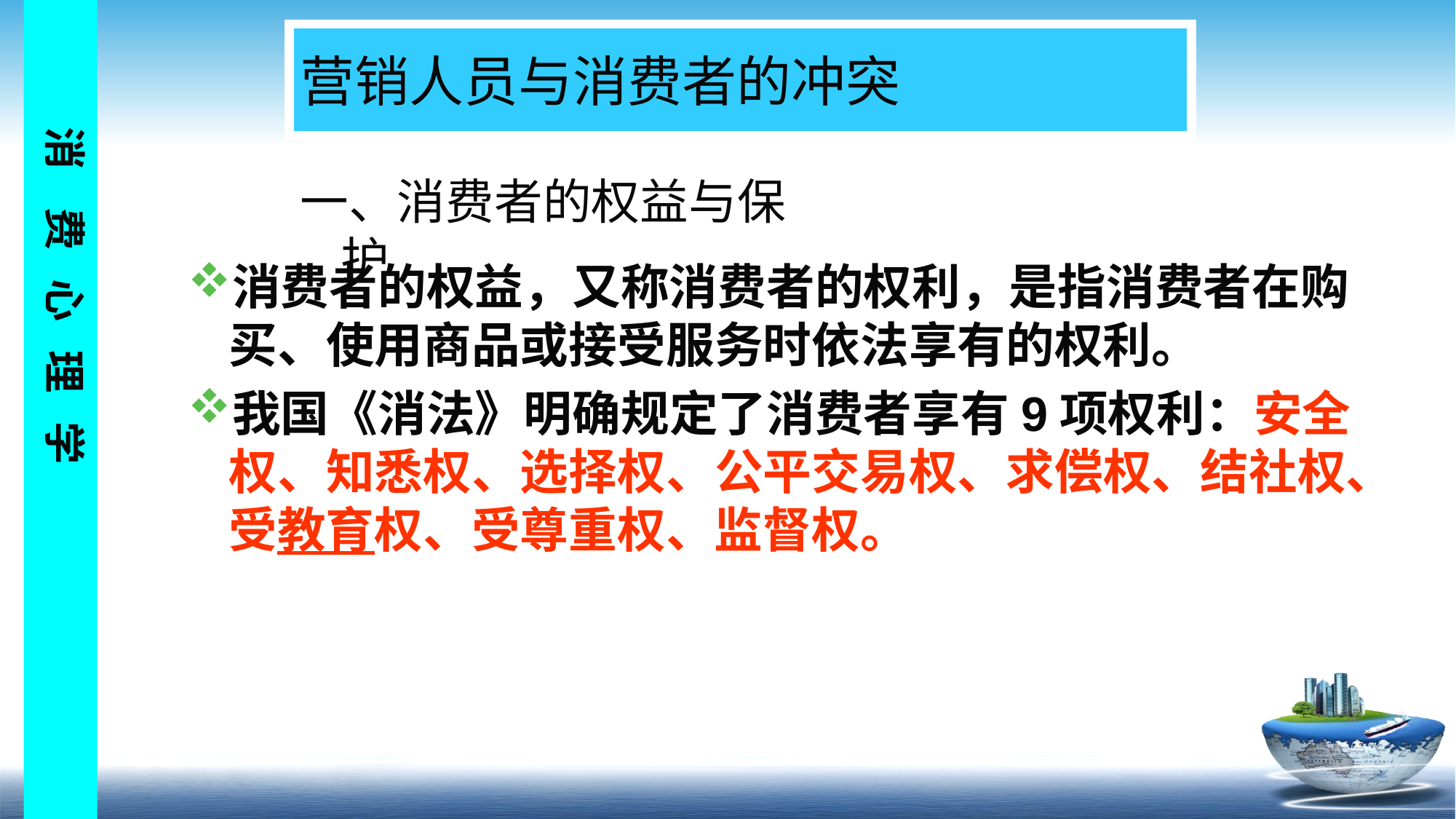

营销人员与消费者的冲突
一、消费者的权益与保护
消费者的权益，又称消费者的权利，是指消费者在购买、使用商品或接受服务时依法享有的权利。
我国《消法》明确规定了消费者享有9项权利：安全权、知悉权、选择权、公平交易权、求偿权、结社权、受教育权、受尊重权、监督权。